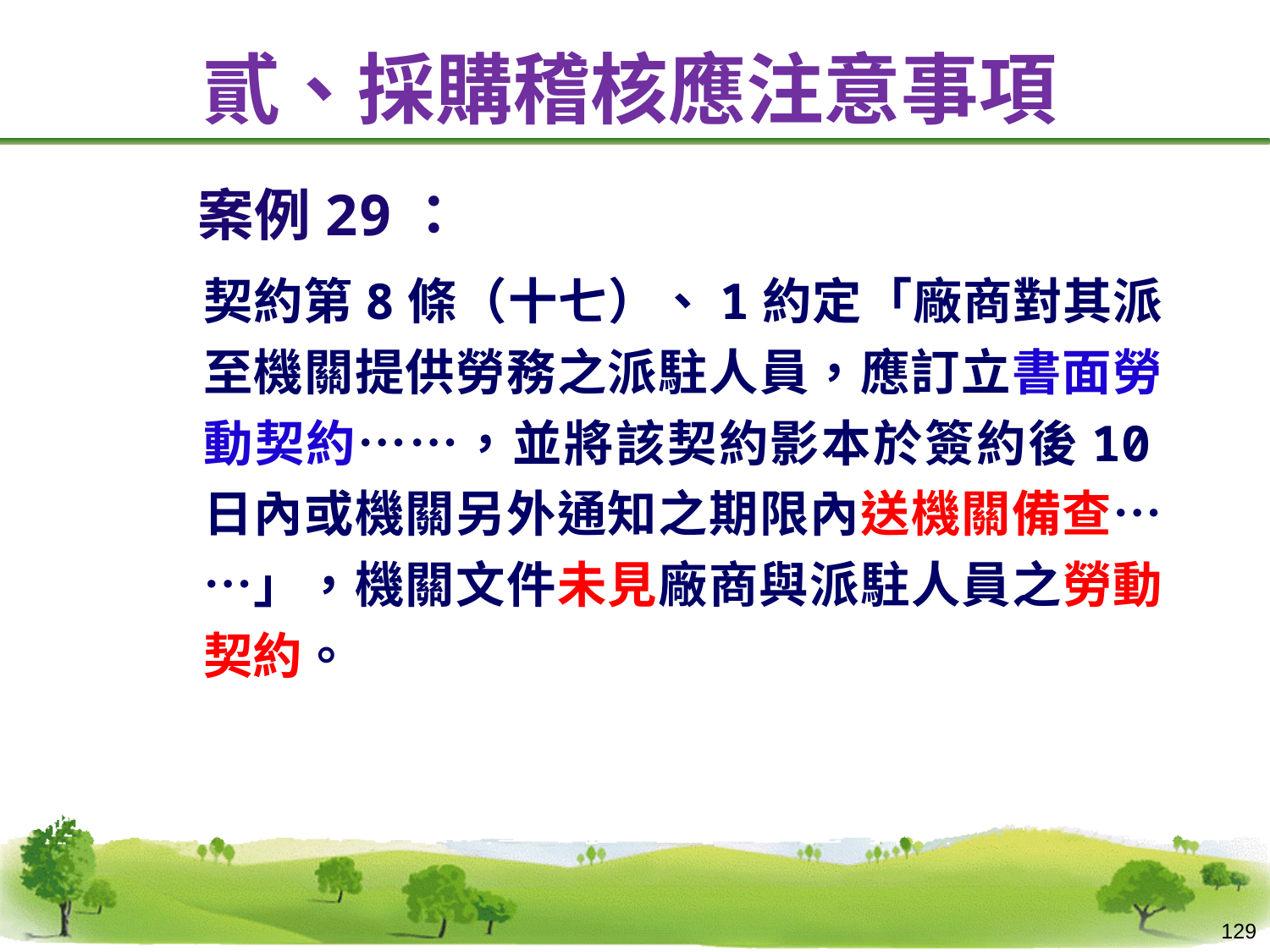

# 貳、採購稽核應注意事項
　案例29：
契約第8條（十七）、1約定「廠商對其派至機關提供勞務之派駐人員，應訂立書面勞動契約……，並將該契約影本於簽約後10日內或機關另外通知之期限內送機關備查……」，機關文件未見廠商與派駐人員之勞動契約。
129